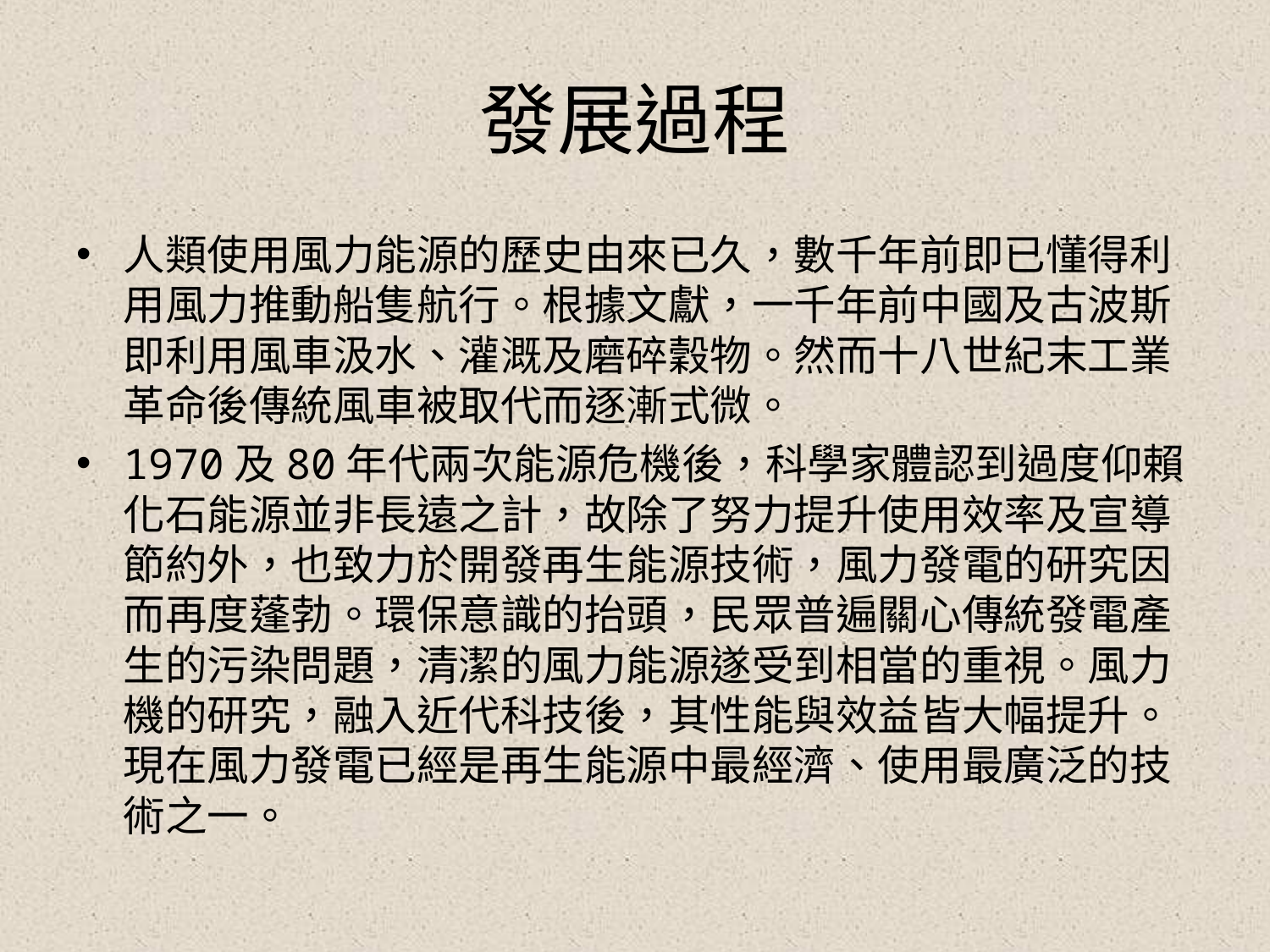

# 發展過程
人類使用風力能源的歷史由來已久，數千年前即已懂得利用風力推動船隻航行。根據文獻，一千年前中國及古波斯即利用風車汲水、灌溉及磨碎穀物。然而十八世紀末工業革命後傳統風車被取代而逐漸式微。
1970及80年代兩次能源危機後，科學家體認到過度仰賴化石能源並非長遠之計，故除了努力提升使用效率及宣導節約外，也致力於開發再生能源技術，風力發電的研究因而再度蓬勃。環保意識的抬頭，民眾普遍關心傳統發電產生的污染問題，清潔的風力能源遂受到相當的重視。風力機的研究，融入近代科技後，其性能與效益皆大幅提升。現在風力發電已經是再生能源中最經濟、使用最廣泛的技術之一。